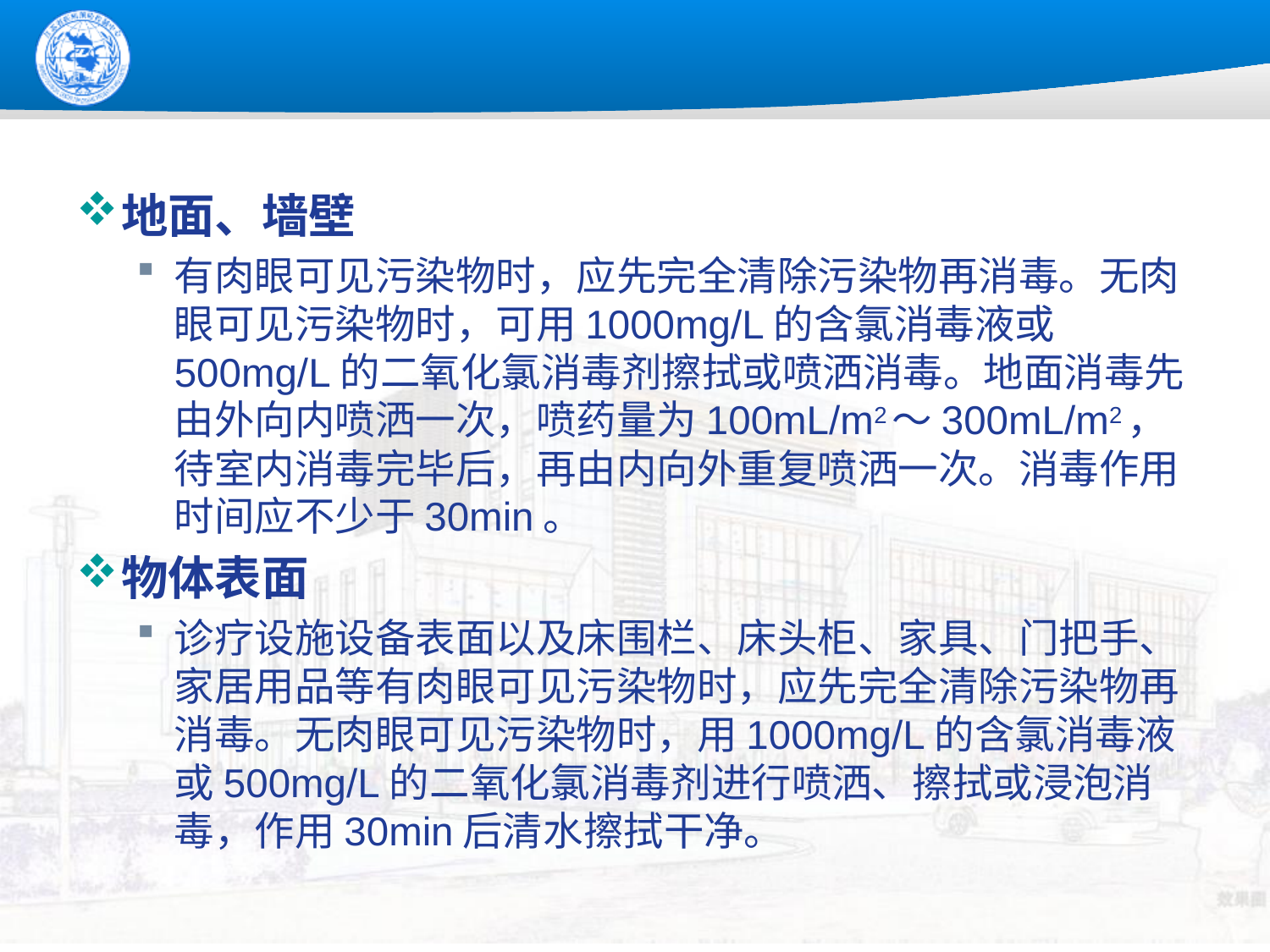

#
地面、墙壁
有肉眼可见污染物时，应先完全清除污染物再消毒。无肉眼可见污染物时，可用1000mg/L的含氯消毒液或500mg/L的二氧化氯消毒剂擦拭或喷洒消毒。地面消毒先由外向内喷洒一次，喷药量为100mL/m2～300mL/m2，待室内消毒完毕后，再由内向外重复喷洒一次。消毒作用时间应不少于30min。
物体表面
诊疗设施设备表面以及床围栏、床头柜、家具、门把手、家居用品等有肉眼可见污染物时，应先完全清除污染物再消毒。无肉眼可见污染物时，用1000mg/L的含氯消毒液或500mg/L的二氧化氯消毒剂进行喷洒、擦拭或浸泡消毒，作用30min后清水擦拭干净。